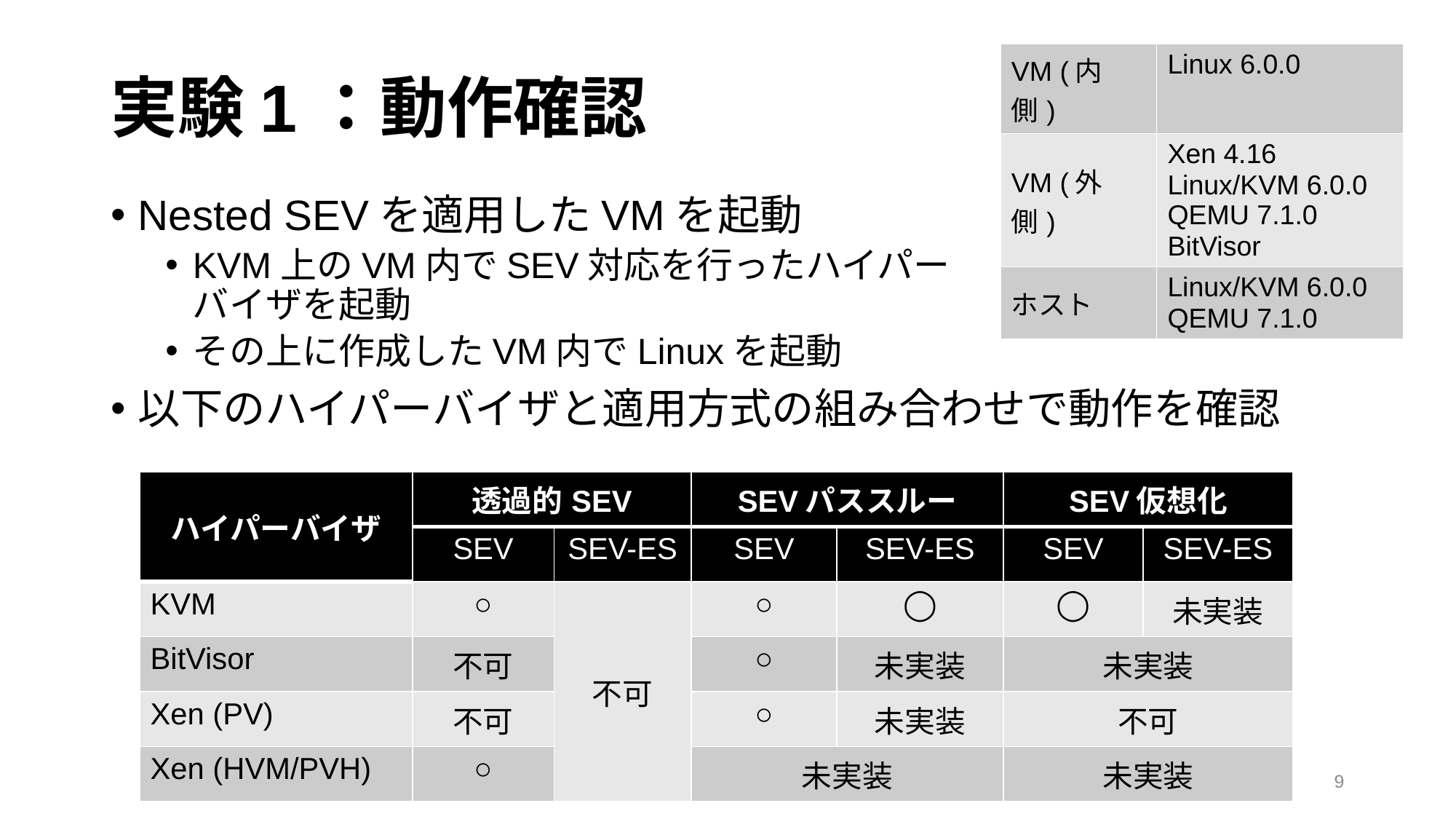

# 実験1：動作確認
| VM (内側) | Linux 6.0.0 |
| --- | --- |
| VM (外側) | Xen 4.16 Linux/KVM 6.0.0 QEMU 7.1.0 BitVisor |
| ホスト | Linux/KVM 6.0.0 QEMU 7.1.0 |
Nested SEVを適用したVMを起動
KVM上のVM内でSEV対応を行ったハイパー
バイザを起動
その上に作成したVM内でLinuxを起動
以下のハイパーバイザと適用方式の組み合わせで動作を確認

| ハイパーバイザ | 透過的SEV |  | SEVパススルー |  | SEV仮想化 |  |
| --- | --- | --- | --- | --- | --- | --- |
|  | SEV | SEV-ES | SEV | SEV-ES | SEV | SEV-ES |
| KVM | ○ | 不可 | ○ | ◯ | ◯ | 未実装 |
| BitVisor | 不可 |  | ○ | 未実装 | 未実装 |  |
| Xen (PV) | 不可 |  | ○ | 未実装 | 不可 | 不可 |
| Xen (HVM/PVH) | ○ |  | 未実装 |  | 未実装 |  |
9